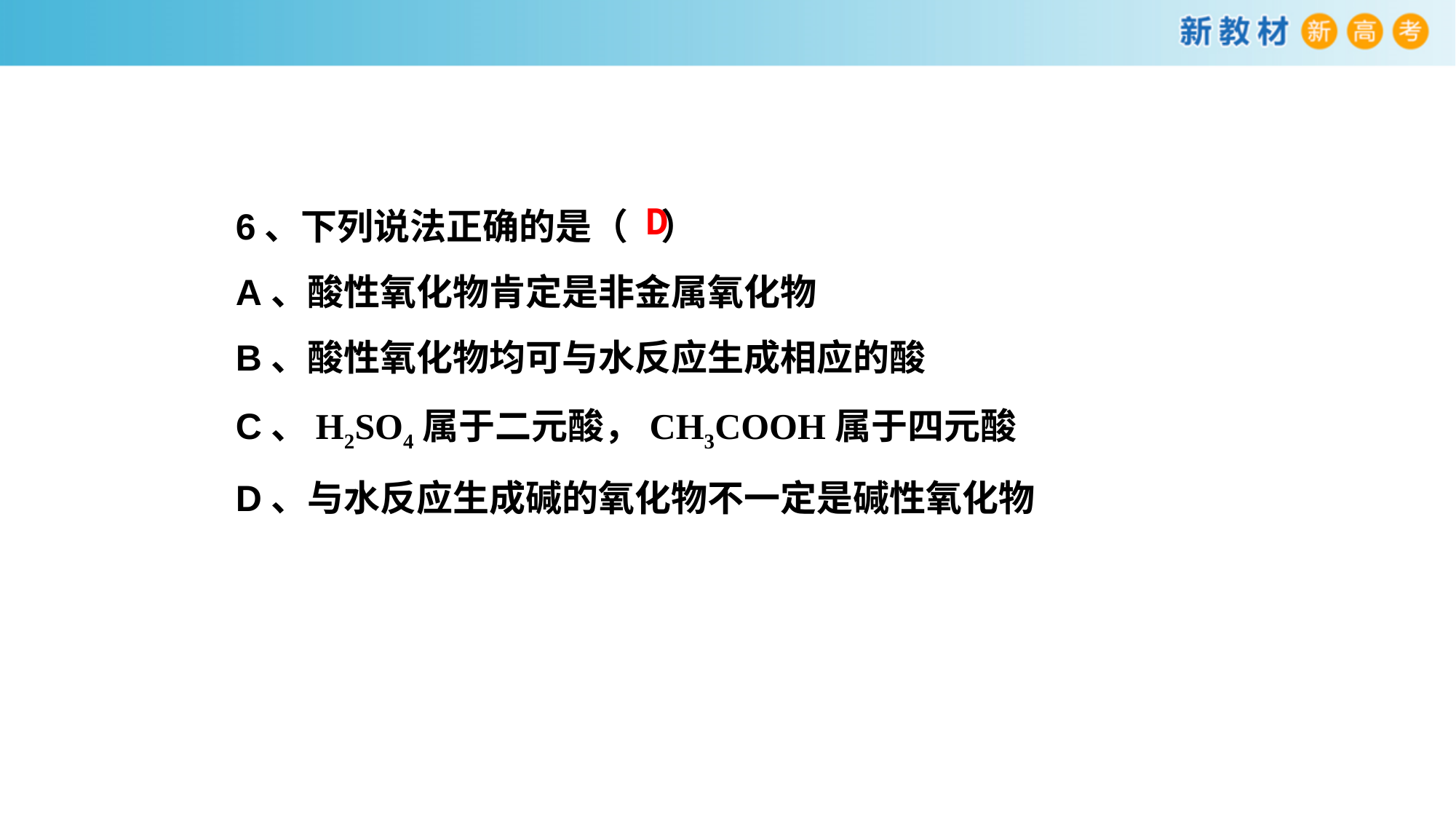

6、下列说法正确的是（    ）
A、酸性氧化物肯定是非金属氧化物
B、酸性氧化物均可与水反应生成相应的酸
C、H2SO4属于二元酸，CH3COOH属于四元酸
D、与水反应生成碱的氧化物不一定是碱性氧化物
D